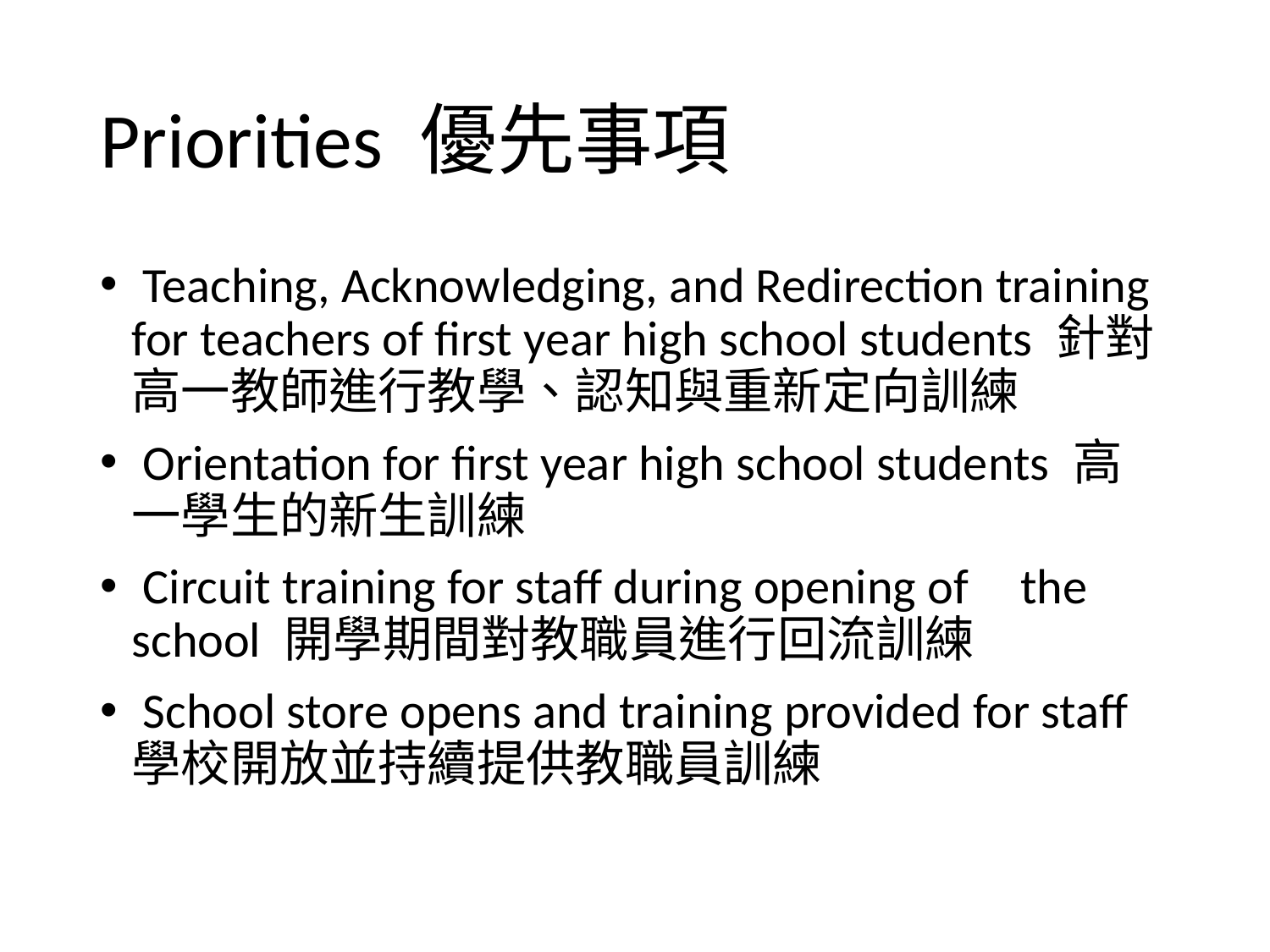

# Priorities 優先事項
 Teaching, Acknowledging, and Redirection training for teachers of first year high school students 針對高一教師進行教學、認知與重新定向訓練
 Orientation for first year high school students 高一學生的新生訓練
 Circuit training for staff during opening of 	the school 開學期間對教職員進行回流訓練
 School store opens and training provided for staff 學校開放並持續提供教職員訓練